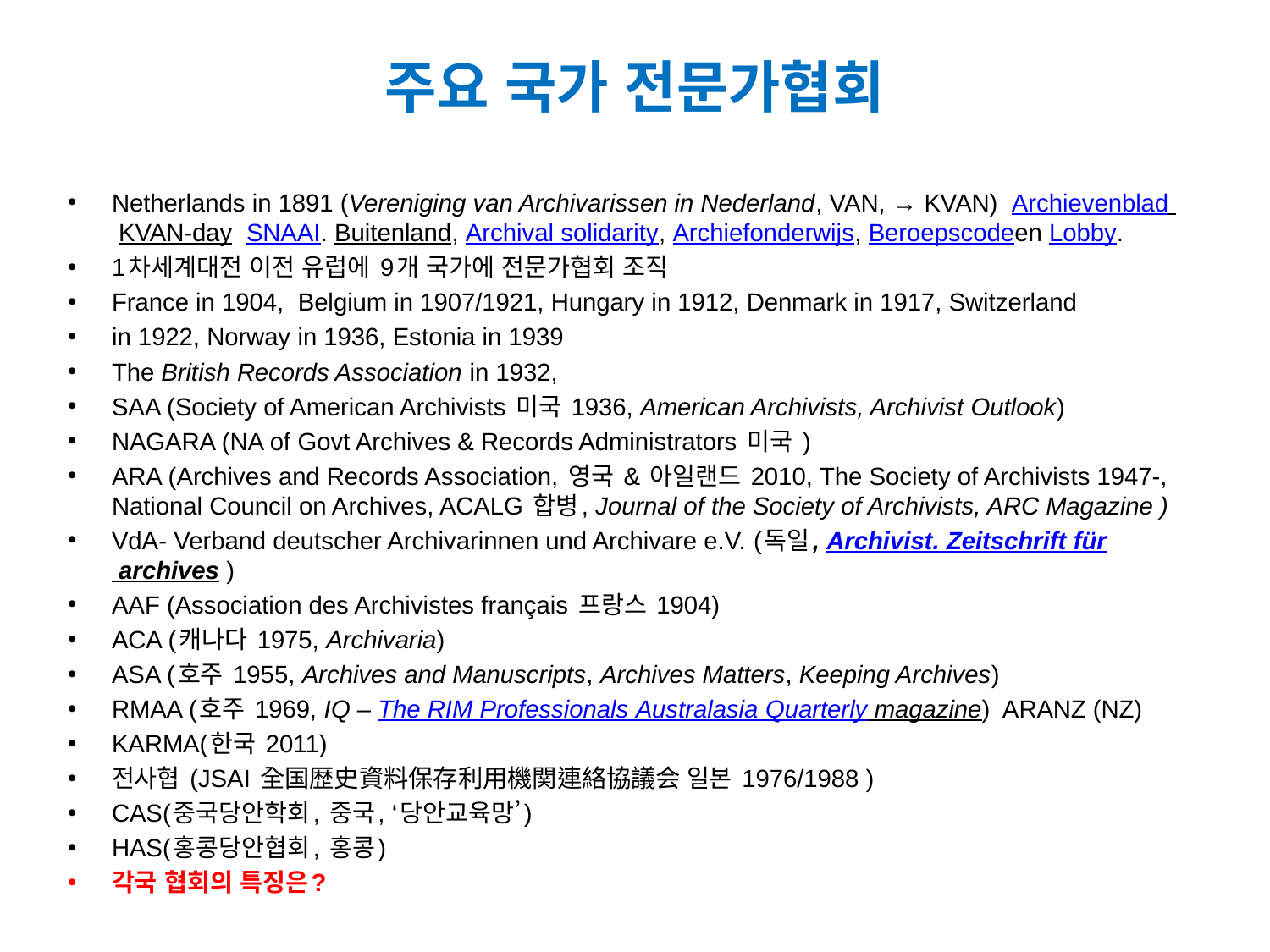

# 주요 국가 전문가협회

Netherlands in 1891 (Vereniging van Archivarissen in Nederland, VAN, → KVAN)  Archievenblad   KVAN-day  SNAAI. Buitenland, Archival solidarity, Archiefonderwijs, Beroepscodeen Lobby.
1차세계대전 이전 유럽에 9개 국가에 전문가협회 조직
France in 1904,  Belgium in 1907/1921, Hungary in 1912, Denmark in 1917, Switzerland
in 1922, Norway in 1936, Estonia in 1939
The British Records Association in 1932,
SAA (Society of American Archivists 미국 1936, American Archivists, Archivist Outlook)
NAGARA (NA of Govt Archives & Records Administrators 미국 )
ARA (Archives and Records Association, 영국 & 아일랜드 2010, The Society of Archivists 1947-, National Council on Archives, ACALG 합병, Journal of the Society of Archivists, ARC Magazine )
VdA- Verband deutscher Archivarinnen und Archivare e.V. (독일, Archivist. Zeitschrift für archives )
AAF (Association des Archivistes français 프랑스 1904)
ACA (캐나다 1975, Archivaria)
ASA (호주 1955, Archives and Manuscripts, Archives Matters, Keeping Archives)
RMAA (호주 1969, IQ – The RIM Professionals Australasia Quarterly magazine)  ARANZ (NZ)
KARMA(한국 2011)
전사협 (JSAI 全国歴史資料保存利用機関連絡協議会 일본 1976/1988 )
CAS(중국당안학회, 중국, ‘당안교육망’)
HAS(홍콩당안협회, 홍콩)
각국 협회의 특징은?